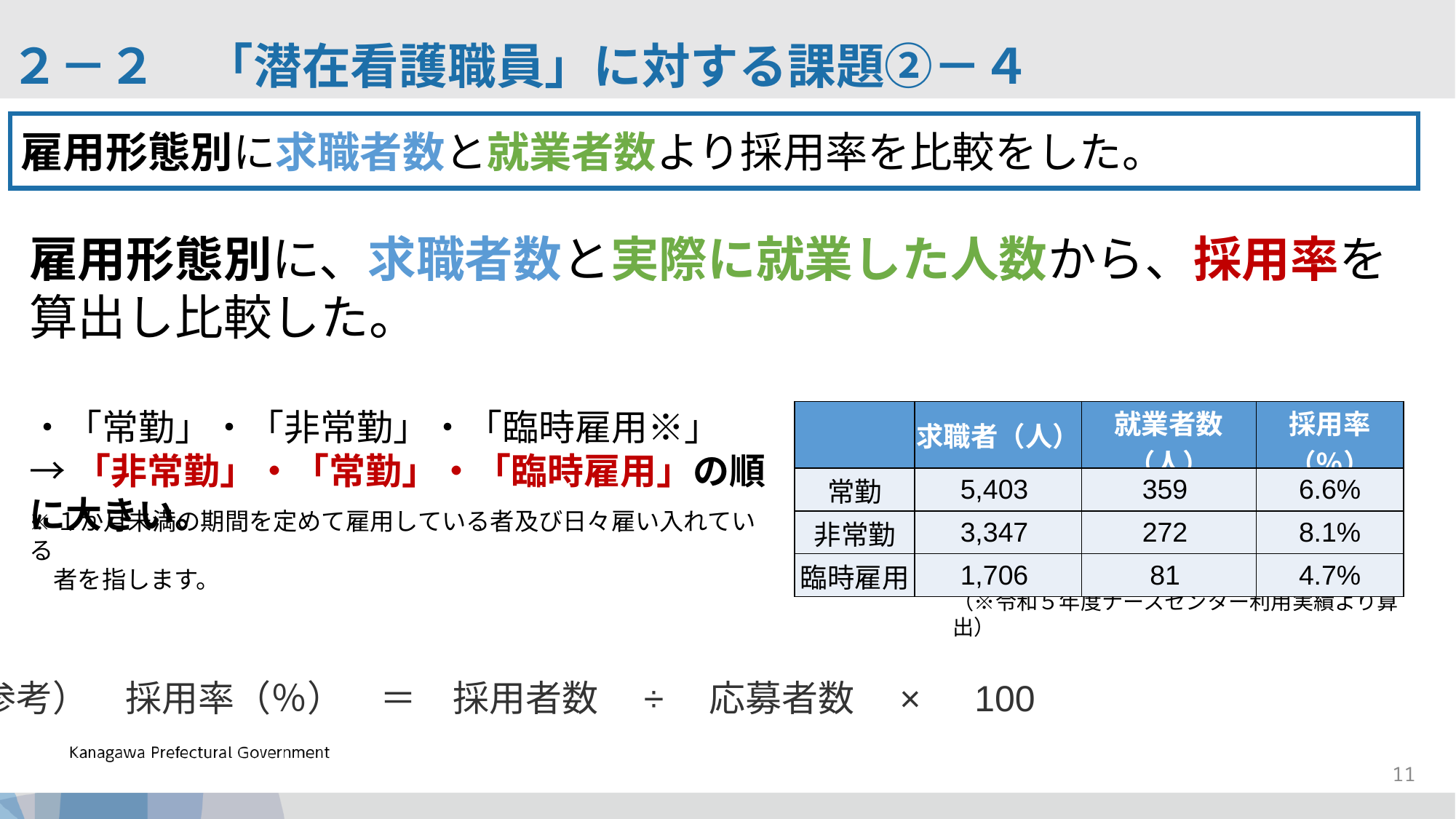

２－２　「潜在看護職員」に対する課題②－４
雇用形態別に求職者数と就業者数より採用率を比較をした。
雇用形態別に、求職者数と実際に就業した人数から、採用率を
算出し比較した。
・「常勤」・「非常勤」・「臨時雇用※」
→「非常勤」・「常勤」・「臨時雇用」の順に大きい。
|  | 求職者（人） | 就業者数（人） | 採用率（％） |
| --- | --- | --- | --- |
| 常勤 | 5,403 | 359 | 6.6% |
| 非常勤 | 3,347 | 272 | 8.1% |
| 臨時雇用 | 1,706 | 81 | 4.7% |
※１か月未満の期間を定めて雇用している者及び日々雇い入れている
　者を指します。
（※令和５年度ナースセンター利用実績より算出）
（参考）　採用率（％）　＝　採用者数　÷　応募者数　×　100
11